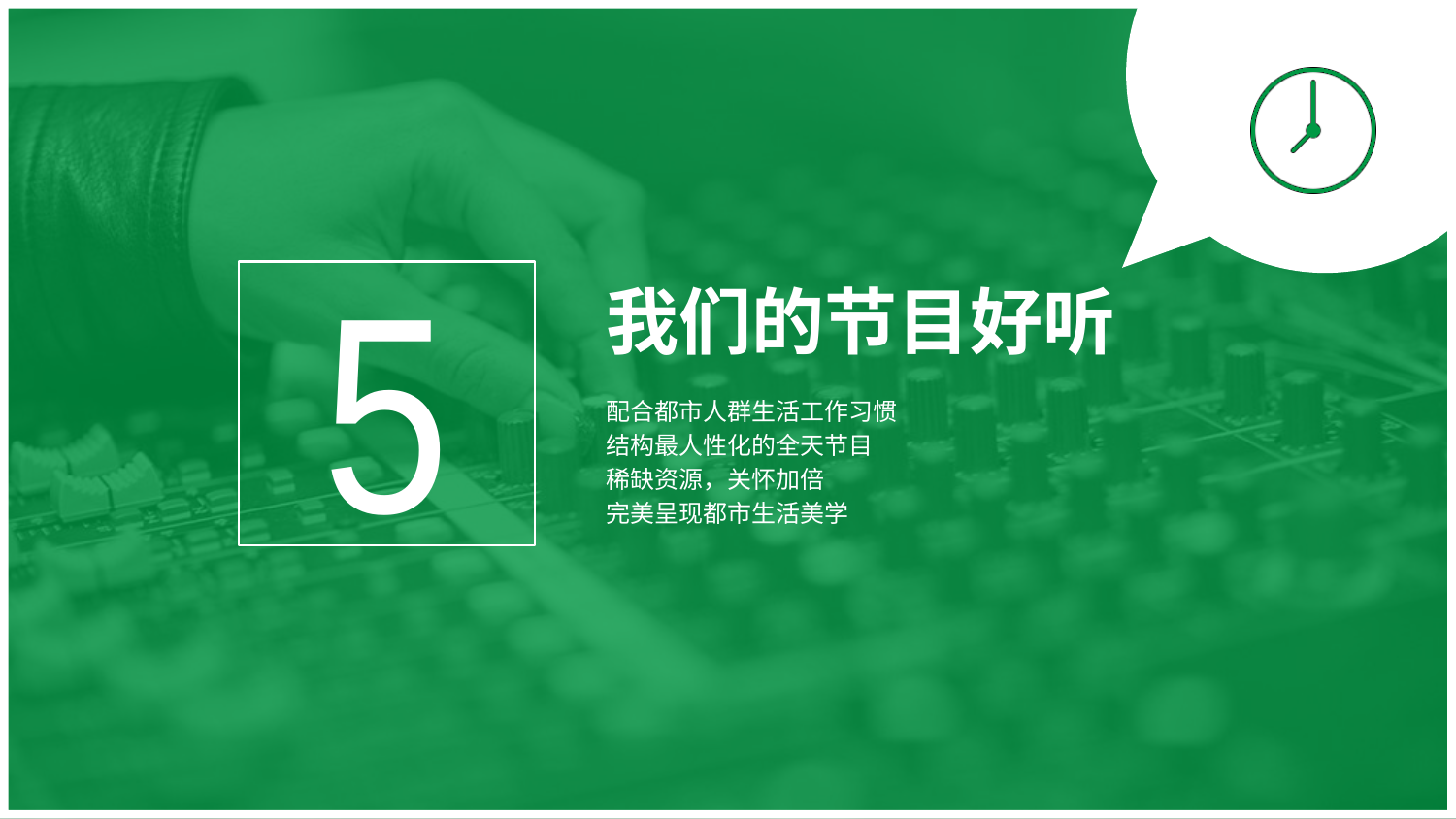

5

# 我们的节目好听
配合都市人群生活工作习惯
结构最人性化的全天节目
稀缺资源，关怀加倍
完美呈现都市生活美学